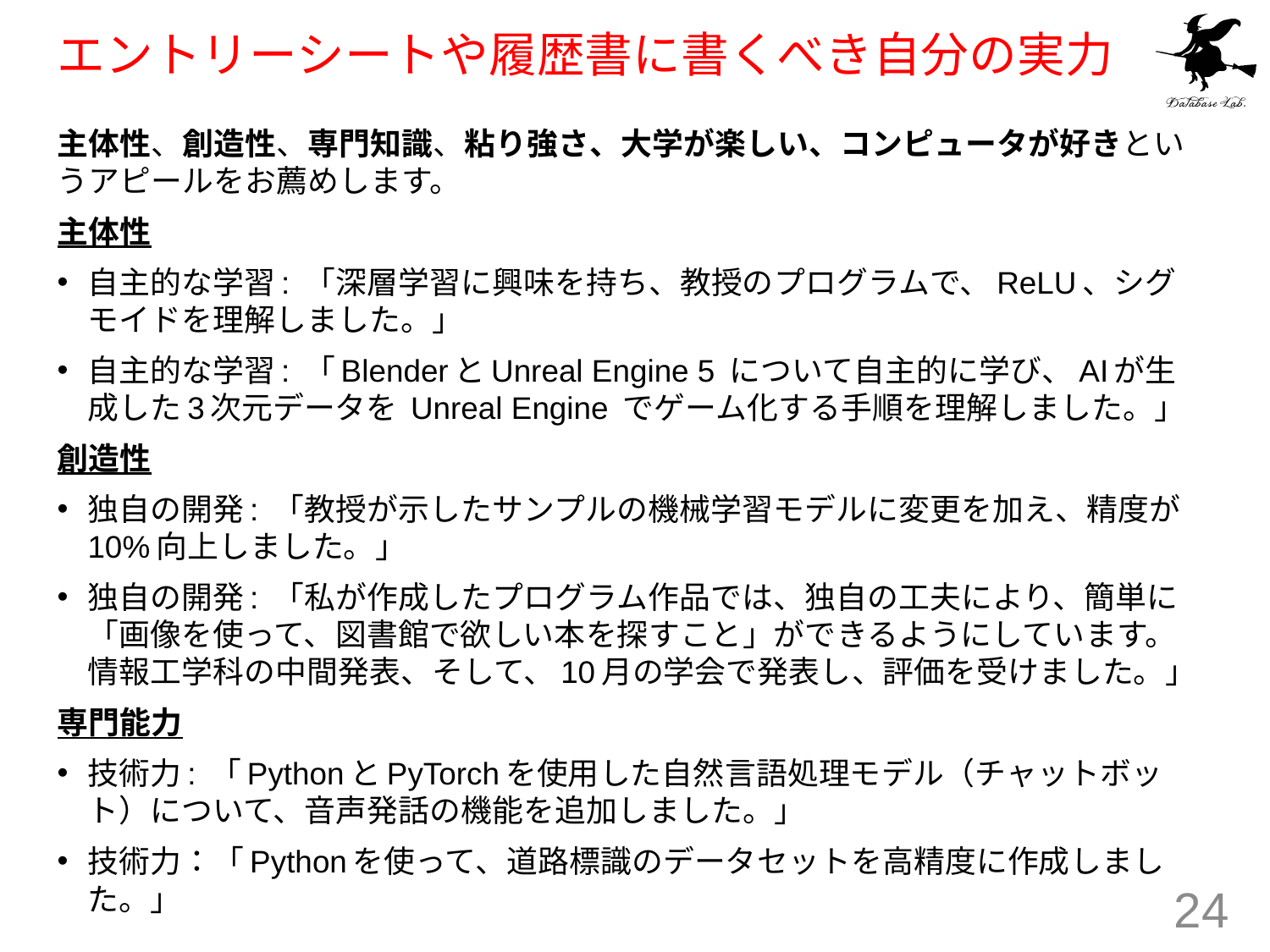

# エントリーシートや履歴書に書くべき自分の実力
主体性、創造性、専門知識、粘り強さ、大学が楽しい、コンピュータが好きというアピールをお薦めします。
主体性
自主的な学習: 「深層学習に興味を持ち、教授のプログラムで、ReLU、シグモイドを理解しました。」
自主的な学習: 「BlenderとUnreal Engine 5 について自主的に学び、AIが生成した3次元データを Unreal Engine でゲーム化する手順を理解しました。」
創造性
独自の開発: 「教授が示したサンプルの機械学習モデルに変更を加え、精度が10%向上しました。」
独自の開発: 「私が作成したプログラム作品では、独自の工夫により、簡単に「画像を使って、図書館で欲しい本を探すこと」ができるようにしています。情報工学科の中間発表、そして、10月の学会で発表し、評価を受けました。」
専門能力
技術力: 「PythonとPyTorchを使用した自然言語処理モデル（チャットボット）について、音声発話の機能を追加しました。」
技術力：「Pythonを使って、道路標識のデータセットを高精度に作成しました。」
24